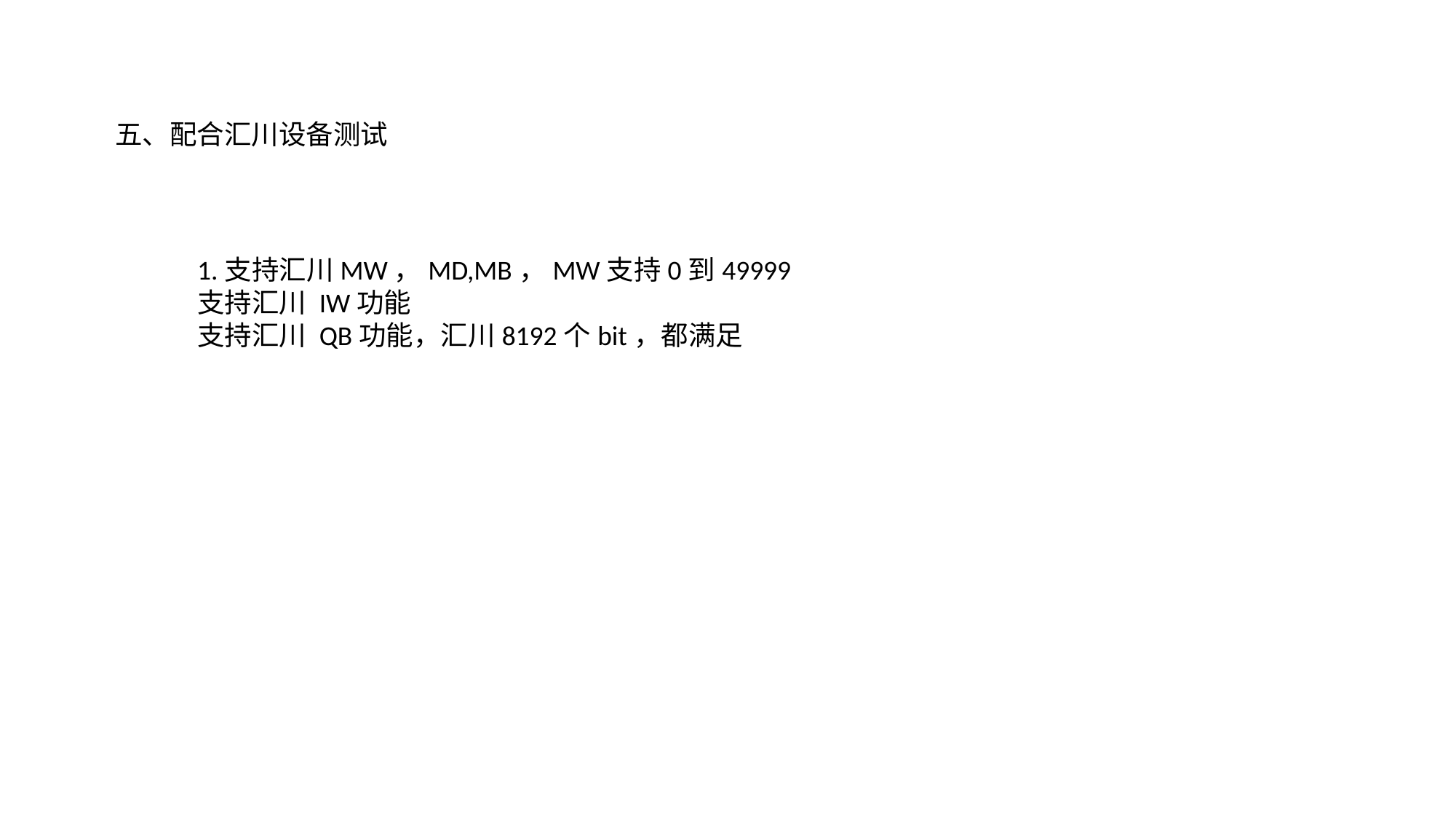

五、配合汇川设备测试
1.支持汇川MW，MD,MB，MW支持0到49999
支持汇川 IW功能
支持汇川 QB功能，汇川8192个bit，都满足